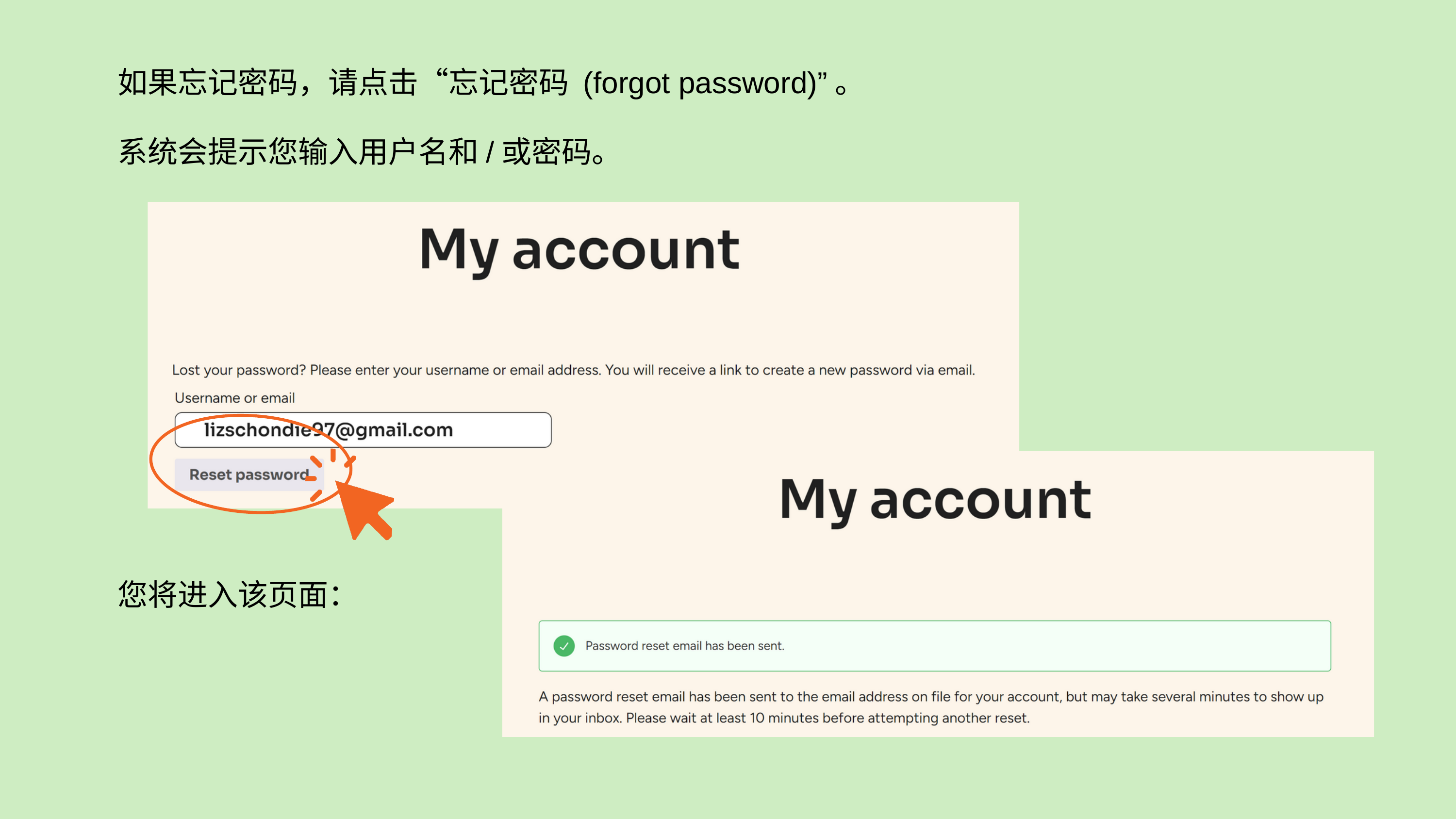

如果忘记密码，请点击“忘记密码 (forgot password)”。

系统会提示您输入用户名和/或密码。

您将进入该页面：